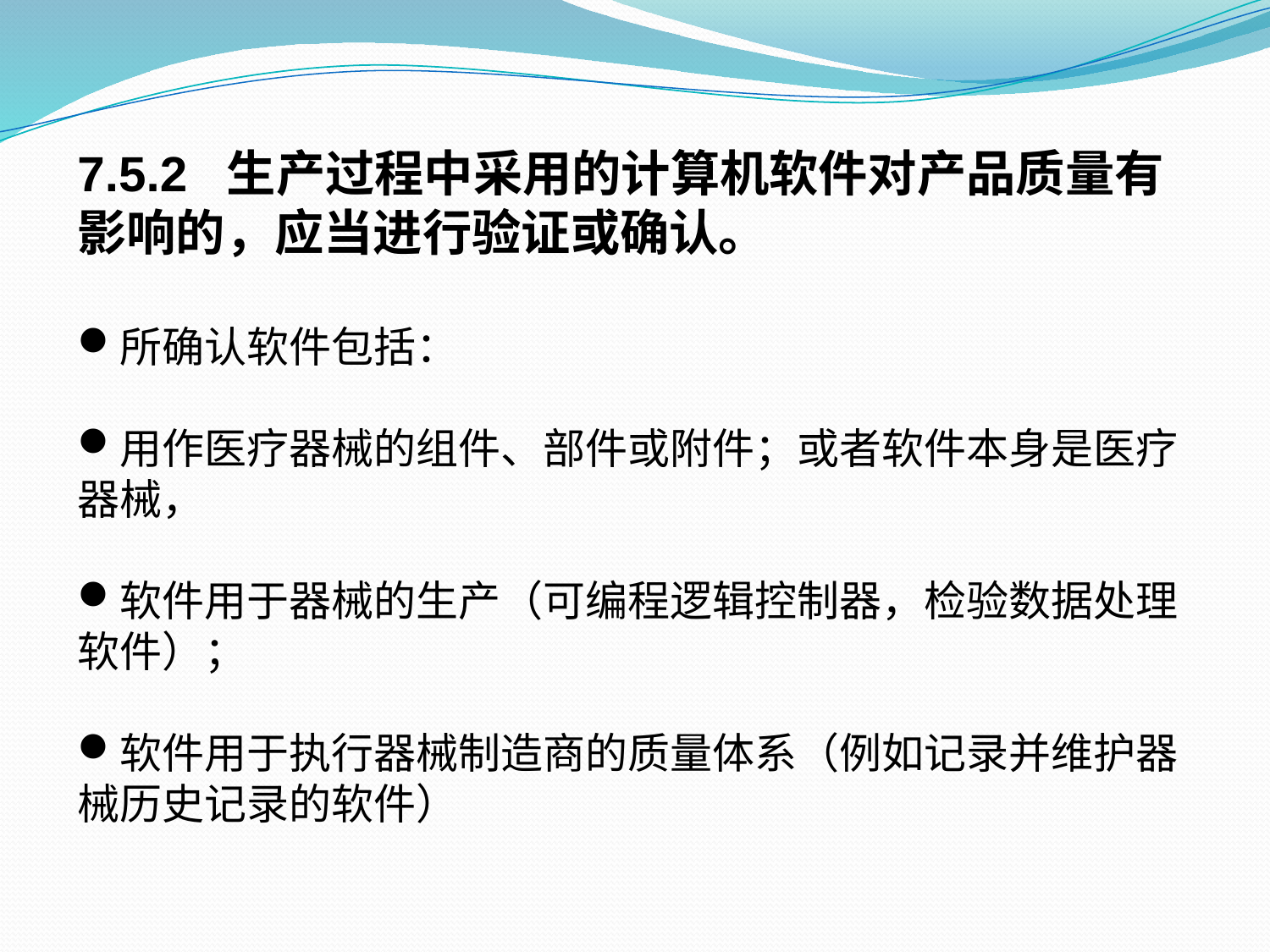

7.5.2  生产过程中采用的计算机软件对产品质量有影响的，应当进行验证或确认。

所确认软件包括：

用作医疗器械的组件、部件或附件；或者软件本身是医疗器械，

软件用于器械的生产（可编程逻辑控制器，检验数据处理软件）；

软件用于执行器械制造商的质量体系（例如记录并维护器械历史记录的软件）